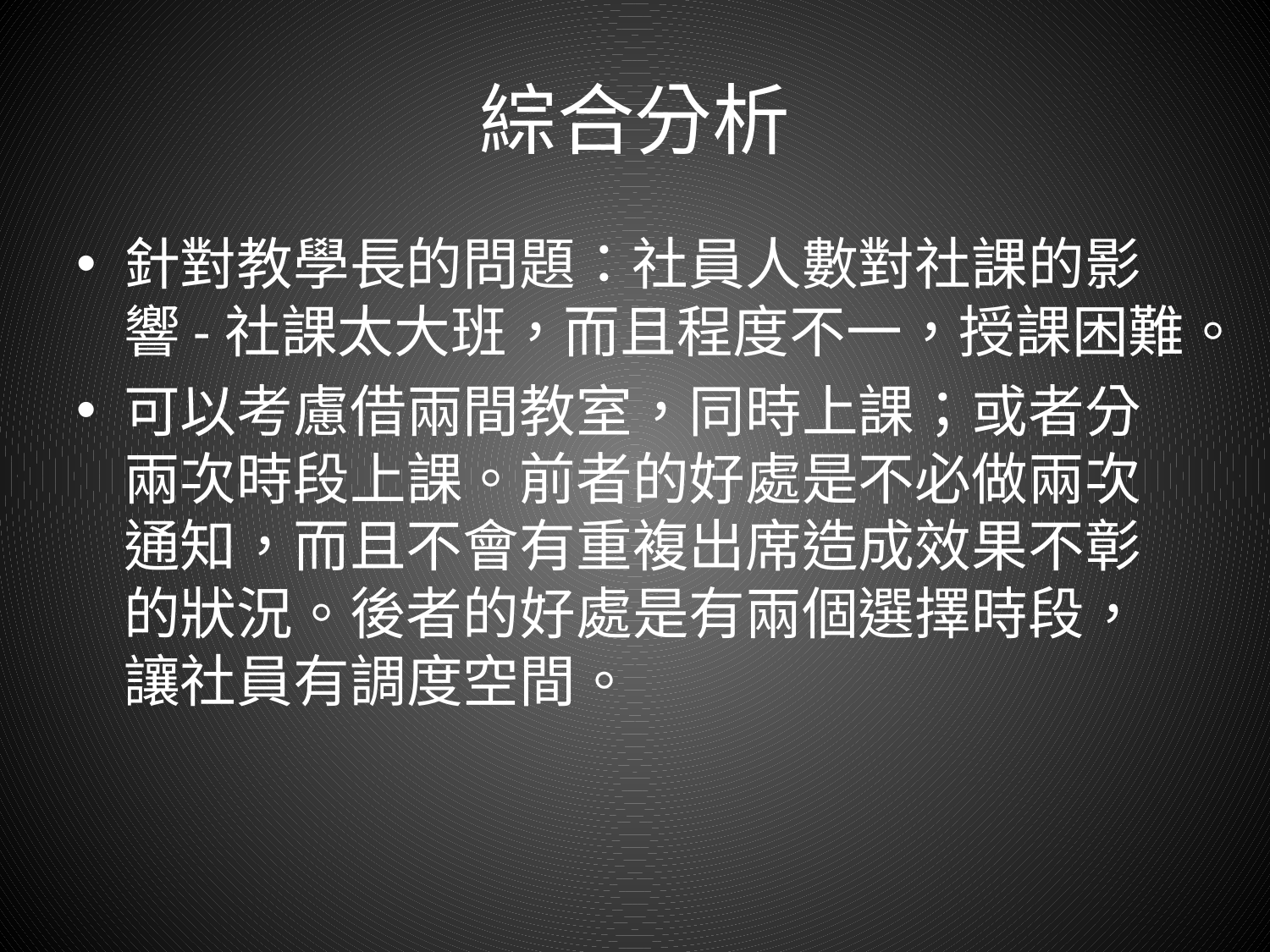

# 綜合分析
針對教學長的問題：社員人數對社課的影響-社課太大班，而且程度不一，授課困難。
可以考慮借兩間教室，同時上課；或者分兩次時段上課。前者的好處是不必做兩次通知，而且不會有重複出席造成效果不彰的狀況。後者的好處是有兩個選擇時段，讓社員有調度空間。